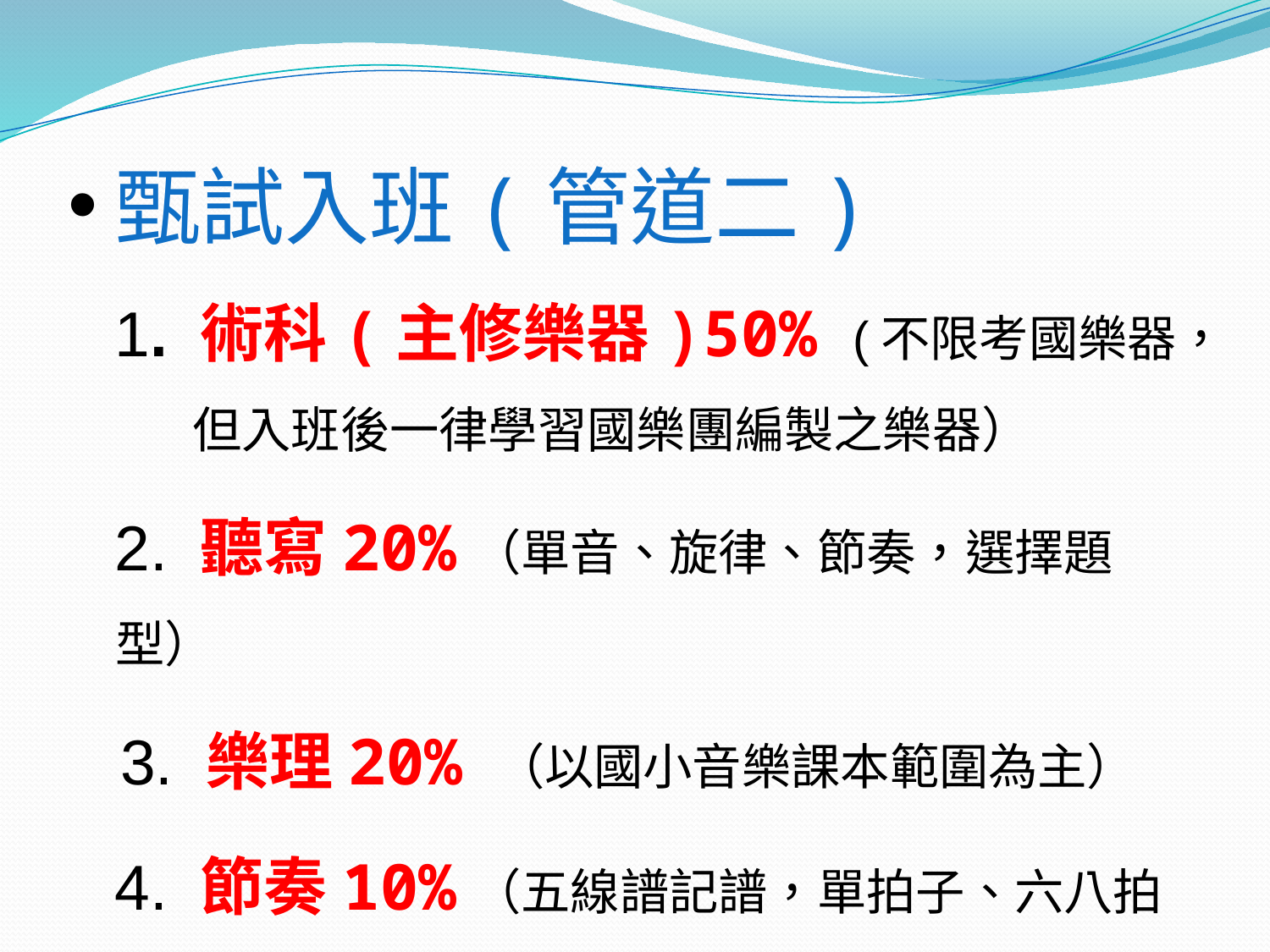

甄試入班(管道二)
   1. 術科(主修樂器)50%  (不限考國樂器，但入班後一律學習國樂團編製之樂器）
   2. 聽寫20%（單音、旋律、節奏，選擇題型）
   3. 樂理20% （以國小音樂課本範圍為主）
   4. 節奏10%（五線譜記譜，單拍子、六八拍子）

#